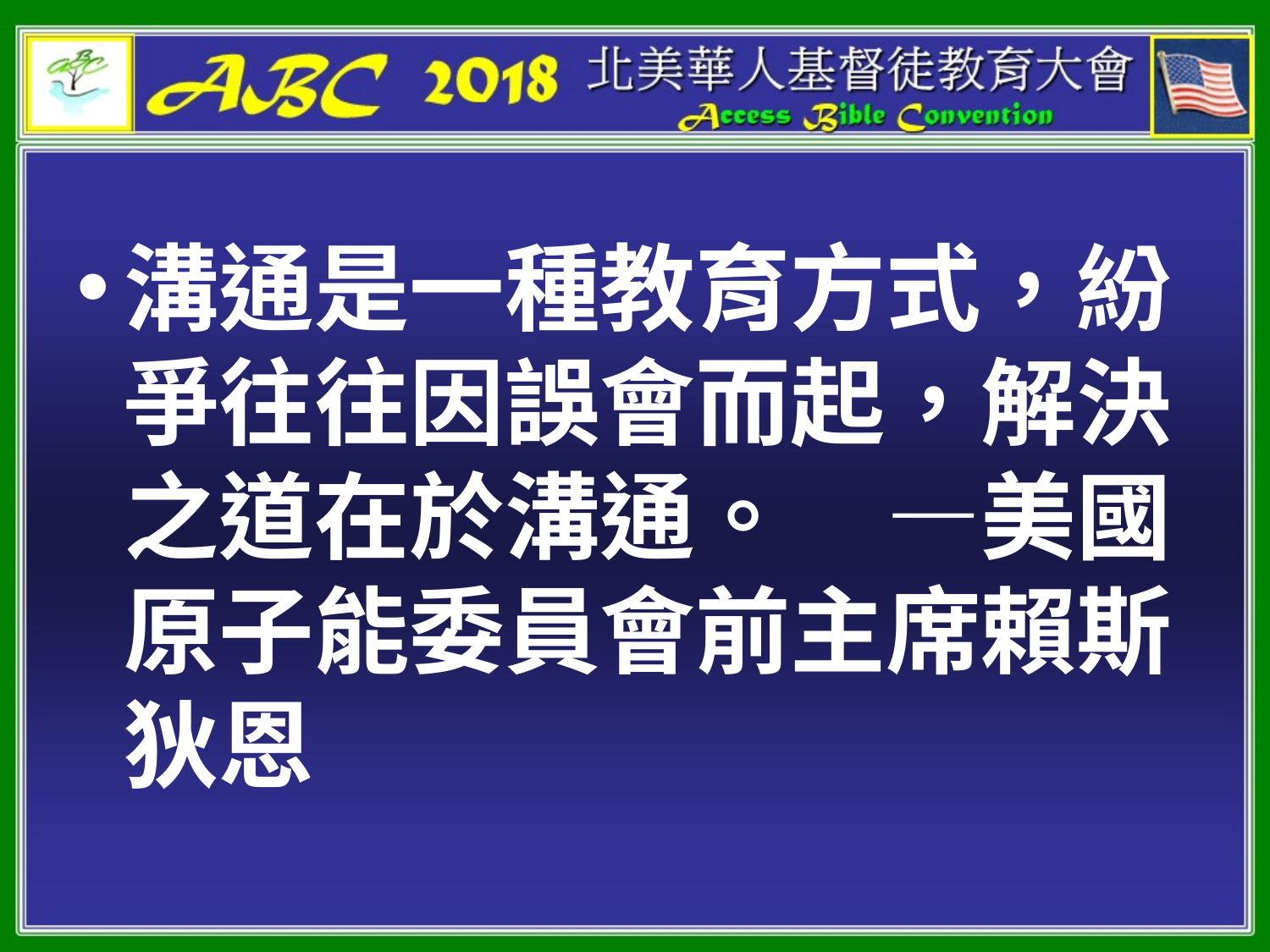

#
溝通是一種教育方式，紛爭往往因誤會而起，解決之道在於溝通。　—美國原子能委員會前主席賴斯狄恩